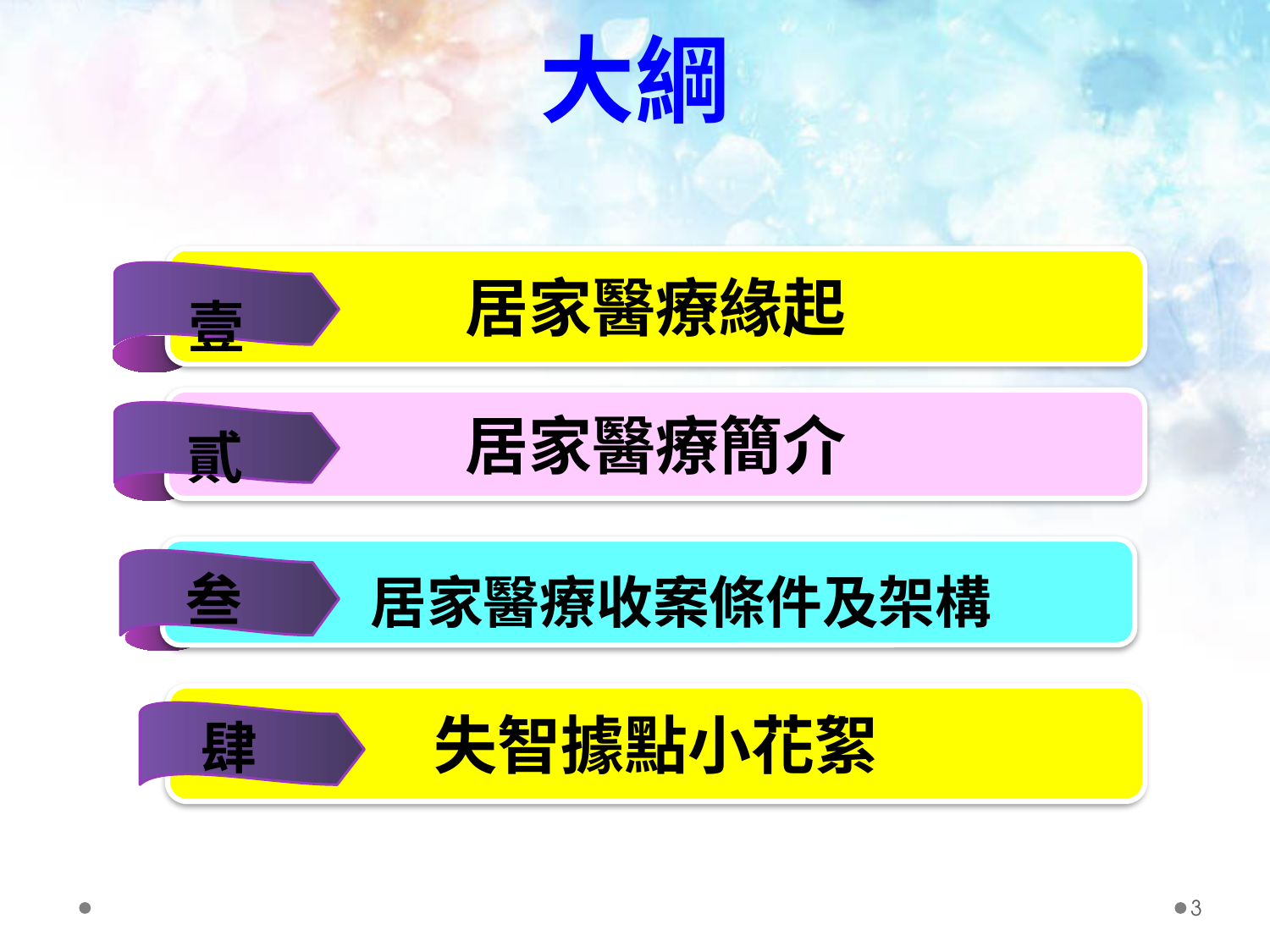

大綱
居家醫療緣起

壹

居家醫療簡介
貳

叁

居家醫療收案條件及架構
肆
失智據點小花絮

3